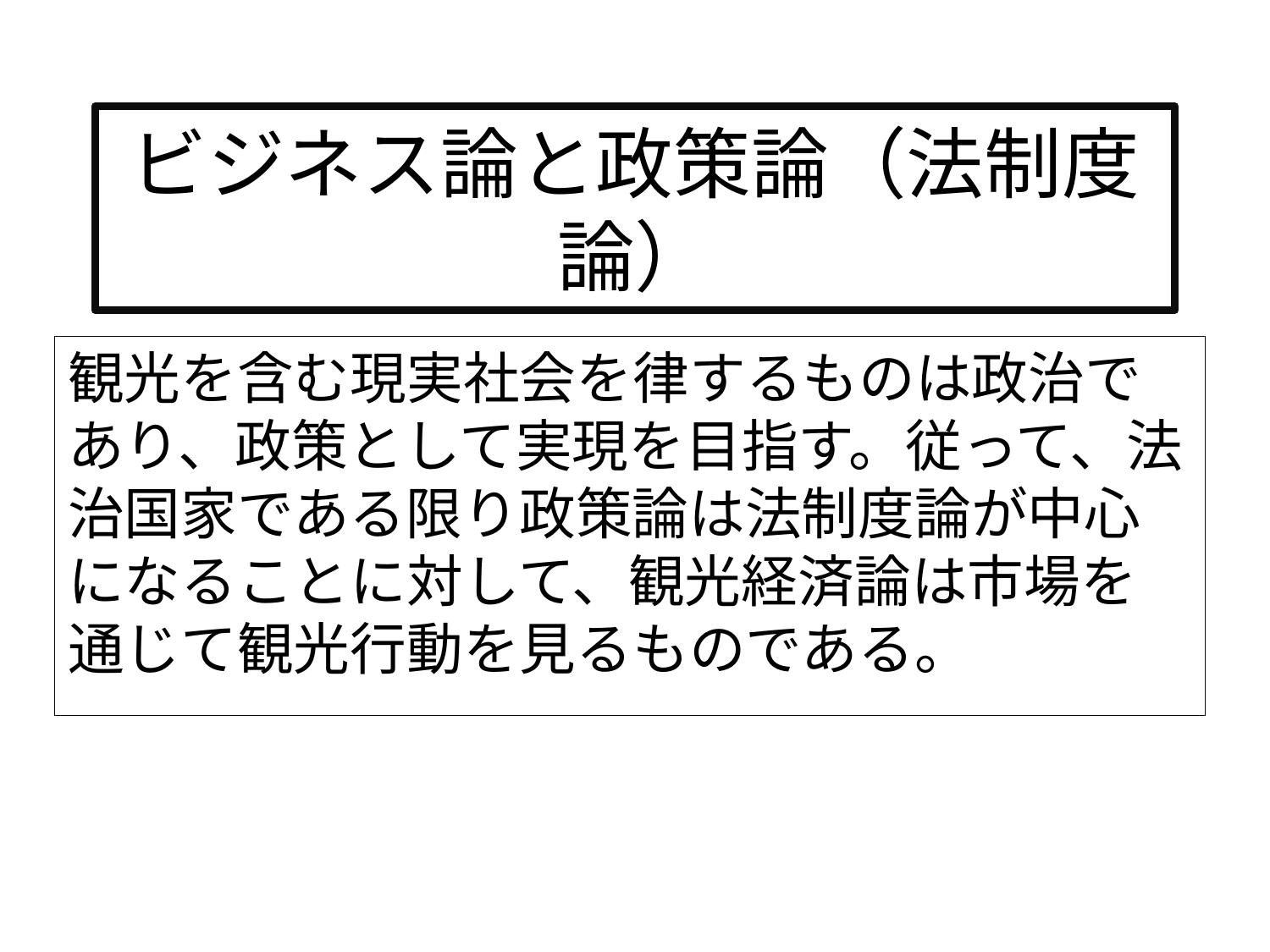

# ビジネス論と政策論（法制度論）
観光を含む現実社会を律するものは政治であり、政策として実現を目指す。従って、法治国家である限り政策論は法制度論が中心になることに対して、観光経済論は市場を通じて観光行動を見るものである。